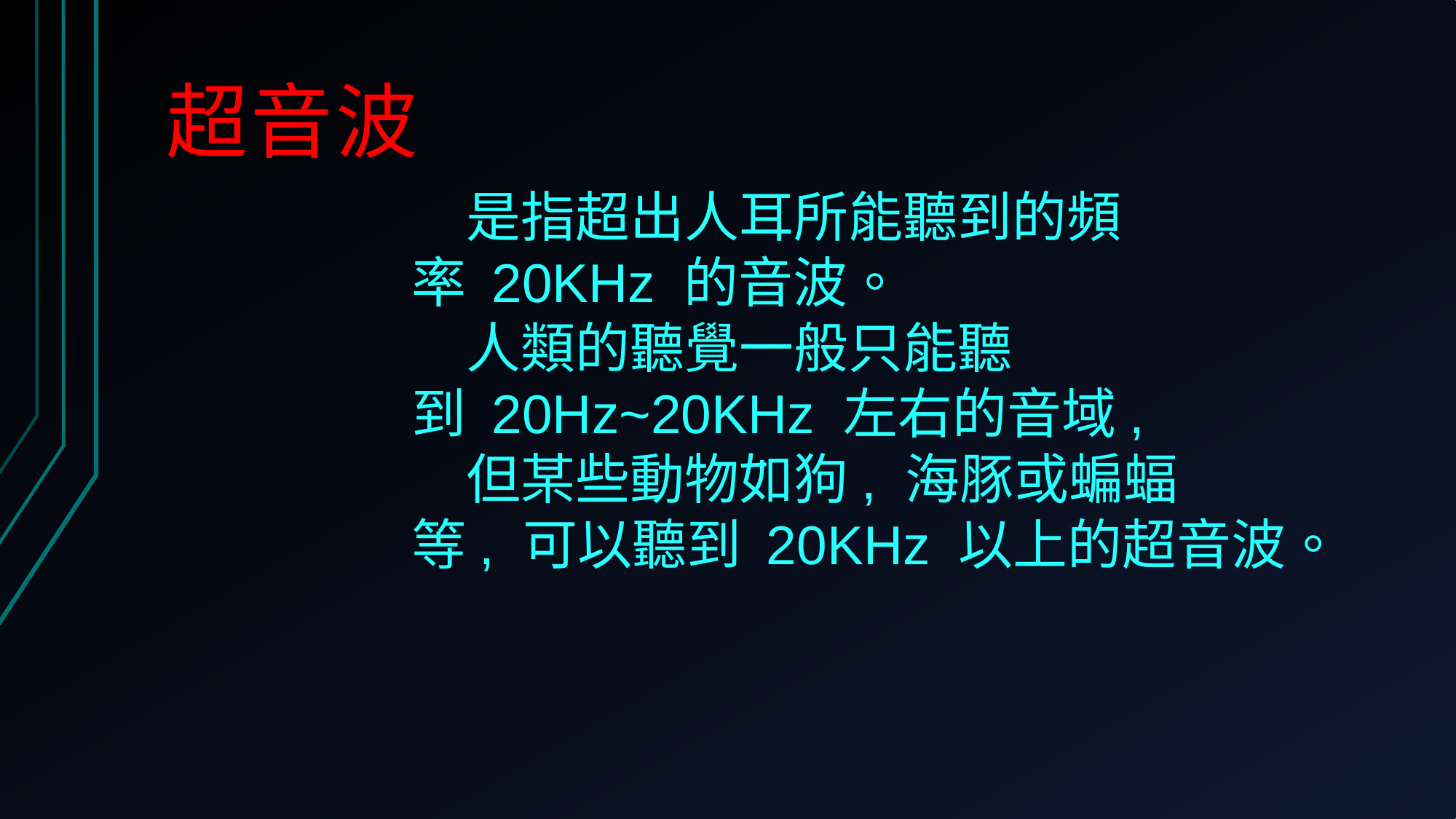

# 超音波
是指超出人耳所能聽到的頻率 20KHz 的音波。
人類的聽覺一般只能聽到 20Hz~20KHz 左右的音域,
但某些動物如狗, 海豚或蝙蝠等, 可以聽到 20KHz 以上的超音波。